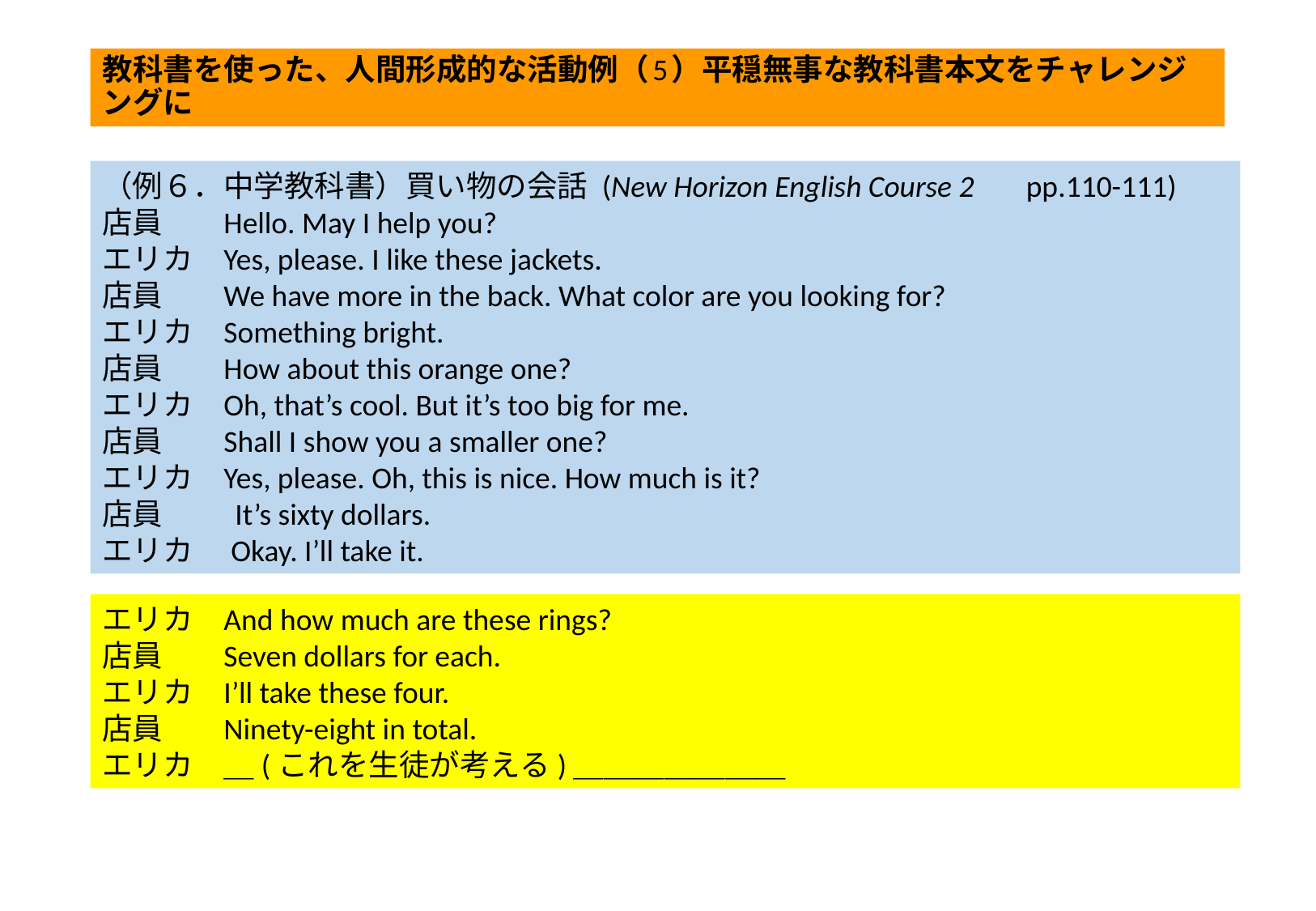

# 教科書を使った、人間形成的な活動例（5）平穏無事な教科書本文をチャレンジングに
（例６．中学教科書）買い物の会話 (New Horizon English Course 2 　pp.110-111)
店員	Hello. May I help you?
エリカ	Yes, please. I like these jackets.
店員	We have more in the back. What color are you looking for?
エリカ	Something bright.
店員	How about this orange one?
エリカ	Oh, that’s cool. But it’s too big for me.
店員	Shall I show you a smaller one?
エリカ	Yes, please. Oh, this is nice. How much is it?
店員　     It’s sixty dollars.
エリカ　Okay. I’ll take it.
エリカ	And how much are these rings?
店員	Seven dollars for each.
エリカ	I’ll take these four.
店員	Ninety-eight in total.
エリカ	＿(これを生徒が考える)＿＿＿＿＿＿＿